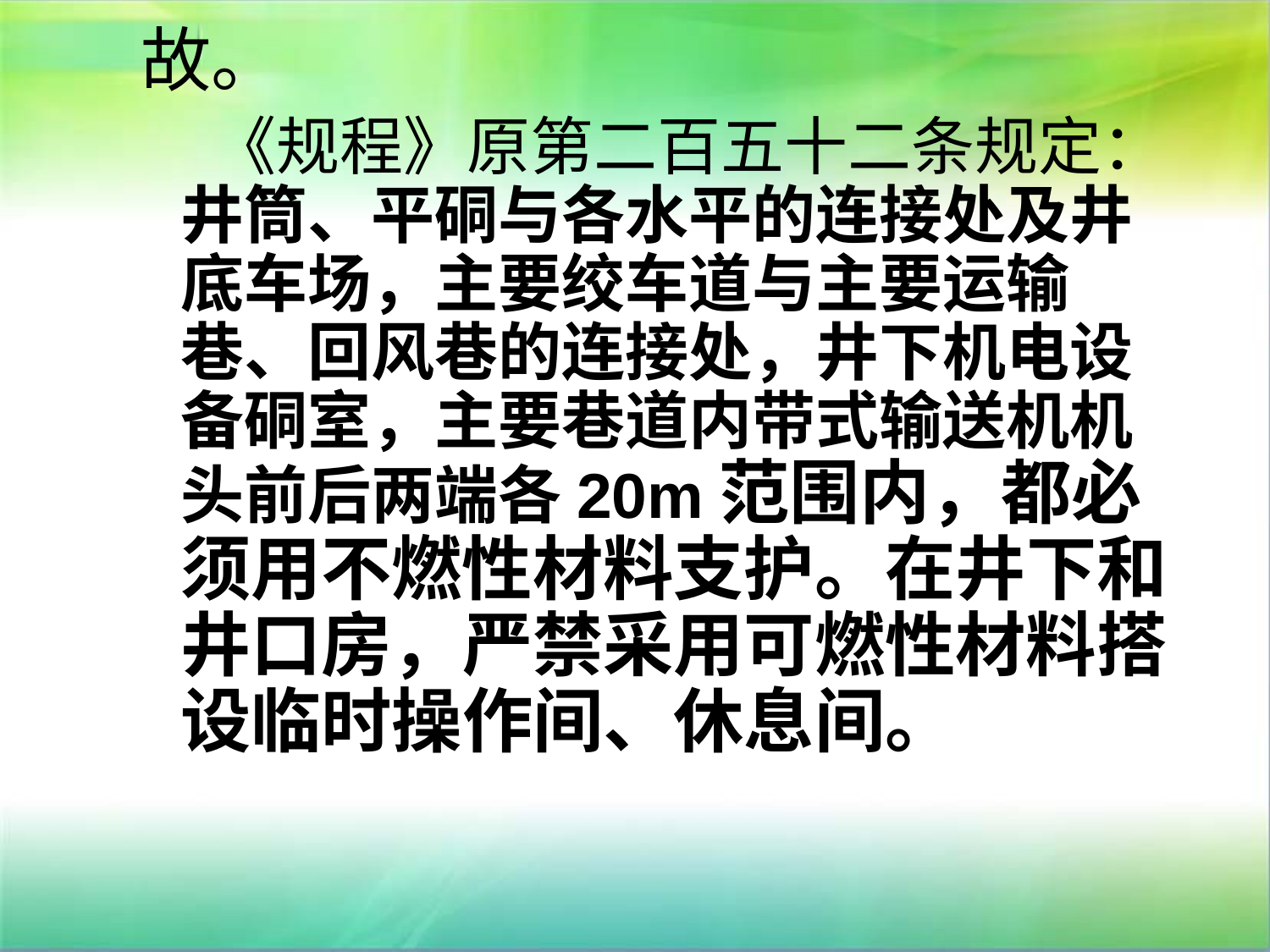

故。
    《规程》原第二百五十二条规定：井筒、平硐与各水平的连接处及井底车场，主要绞车道与主要运输巷、回风巷的连接处，井下机电设备硐室，主要巷道内带式输送机机头前后两端各20m范围内，都必须用不燃性材料支护。在井下和井口房，严禁采用可燃性材料搭设临时操作间、休息间。